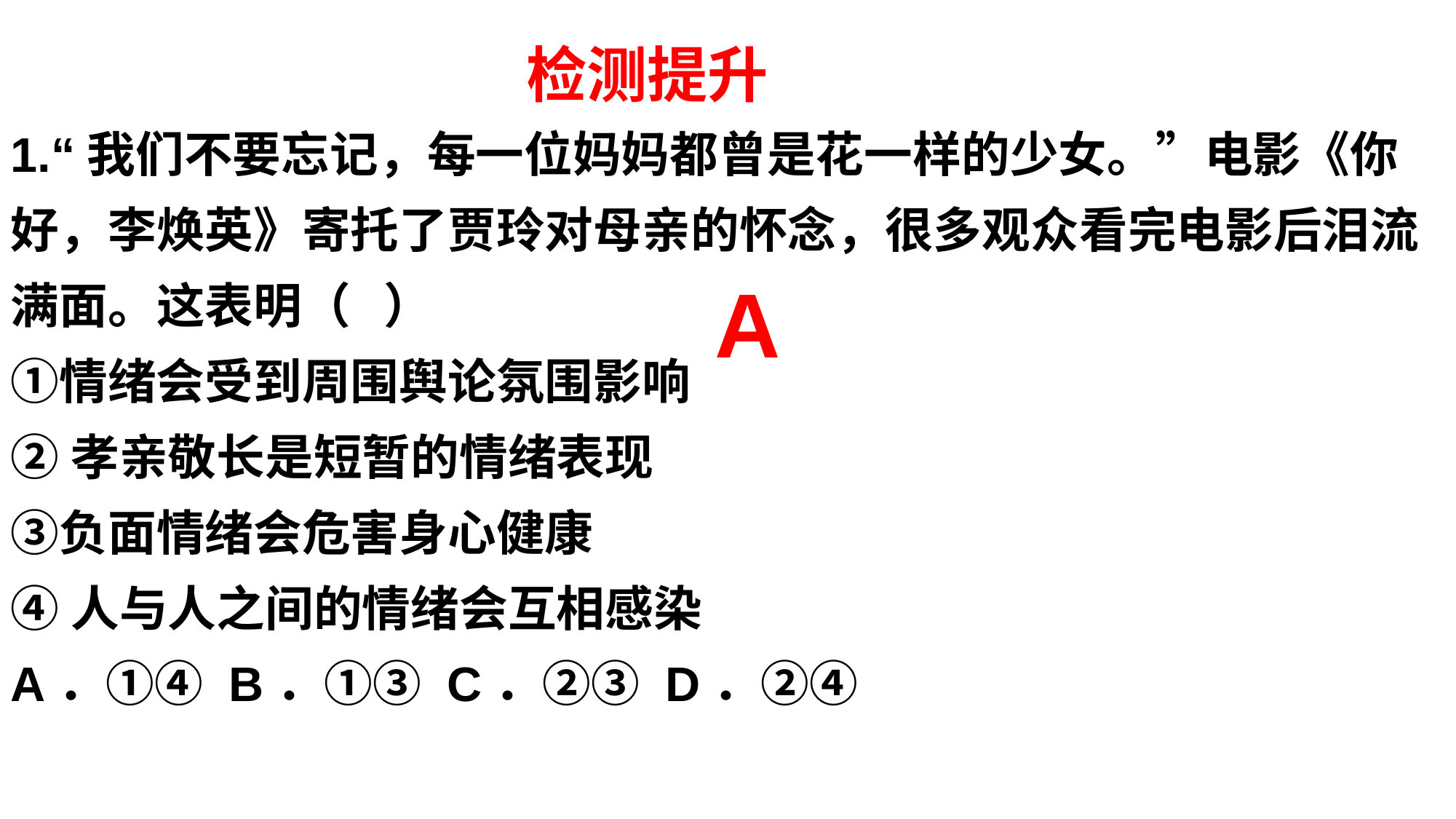

检测提升
1.“我们不要忘记，每一位妈妈都曾是花一样的少女。”电影《你好，李焕英》寄托了贾玲对母亲的怀念，很多观众看完电影后泪流满面。这表明（   ）
①情绪会受到周围舆论氛围影响
②孝亲敬长是短暂的情绪表现
③负面情绪会危害身心健康
④人与人之间的情绪会互相感染
A．①④	B．①③	C．②③	D．②④
A